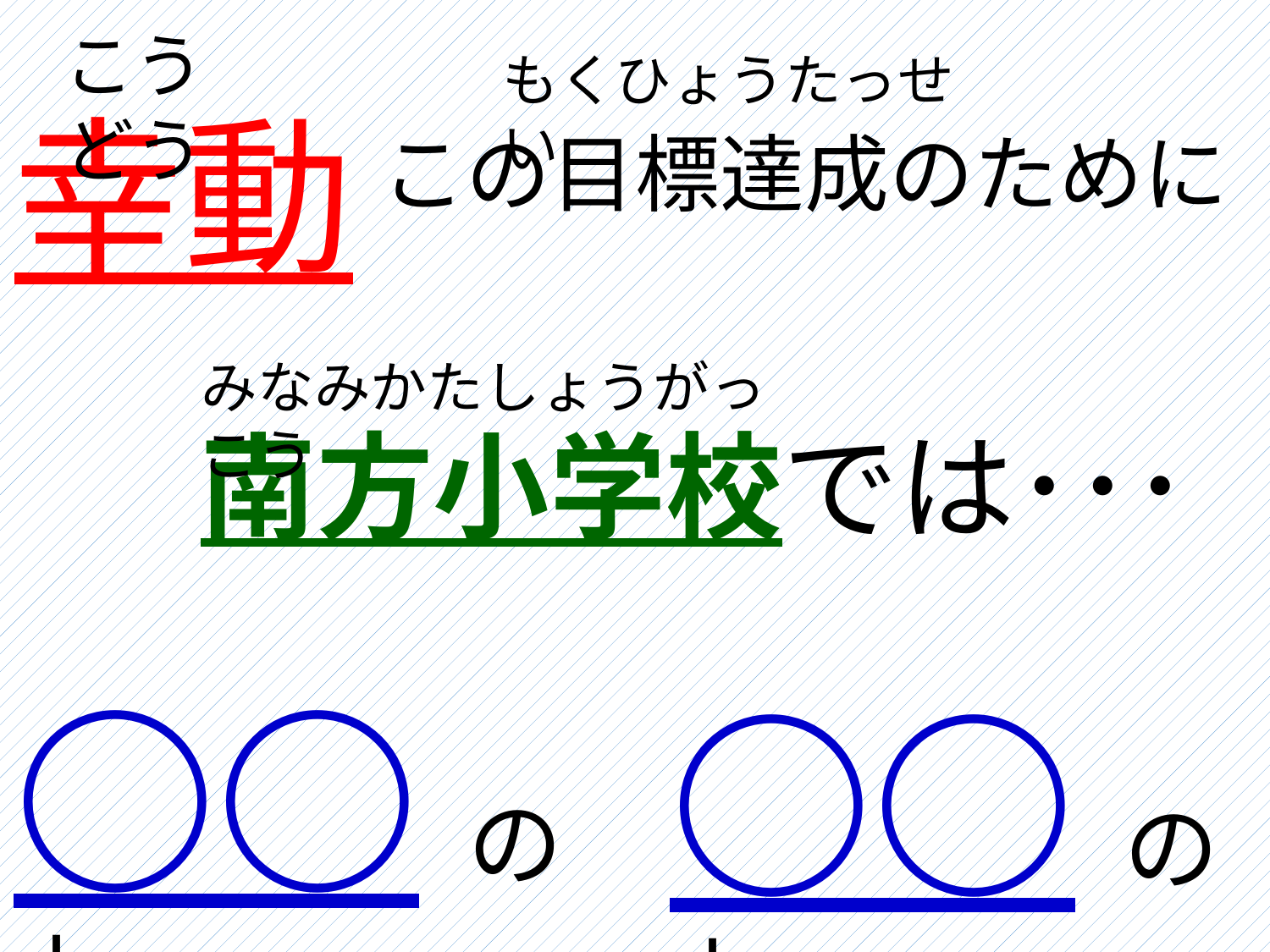

こう　どう
幸動
もくひょうたっせい
この目標達成のために
みなみかたしょうがっこう
南方小学校では･･･
○○の力
○○の力